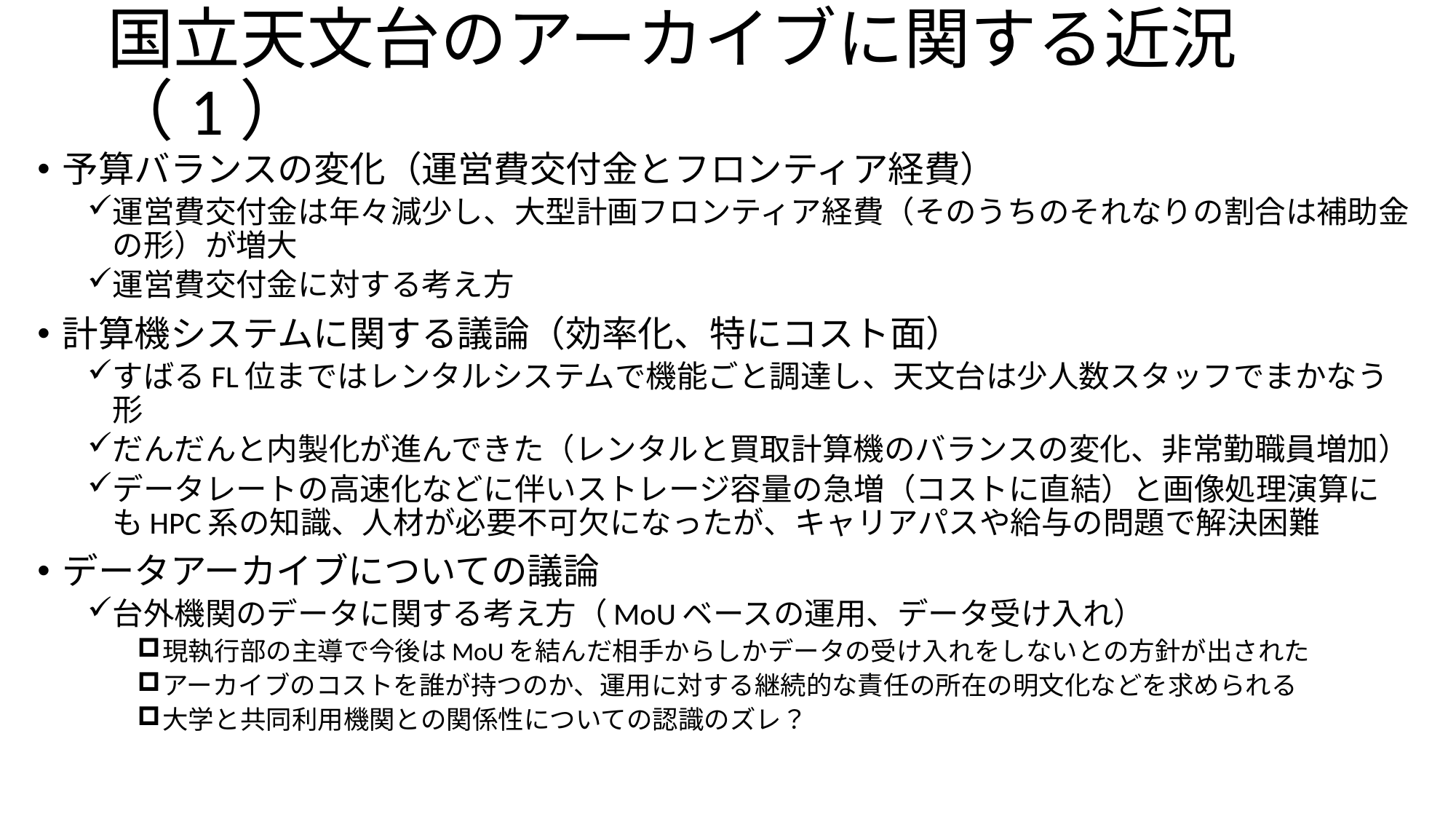

# 国立天文台のアーカイブに関する近況（1）
予算バランスの変化（運営費交付金とフロンティア経費）
運営費交付金は年々減少し、大型計画フロンティア経費（そのうちのそれなりの割合は補助金の形）が増大
運営費交付金に対する考え方
計算機システムに関する議論（効率化、特にコスト面）
すばるFL位まではレンタルシステムで機能ごと調達し、天文台は少人数スタッフでまかなう形
だんだんと内製化が進んできた（レンタルと買取計算機のバランスの変化、非常勤職員増加）
データレートの高速化などに伴いストレージ容量の急増（コストに直結）と画像処理演算にもHPC系の知識、人材が必要不可欠になったが、キャリアパスや給与の問題で解決困難
データアーカイブについての議論
台外機関のデータに関する考え方（MoUベースの運用、データ受け入れ）
現執行部の主導で今後はMoUを結んだ相手からしかデータの受け入れをしないとの方針が出された
アーカイブのコストを誰が持つのか、運用に対する継続的な責任の所在の明文化などを求められる
大学と共同利用機関との関係性についての認識のズレ？